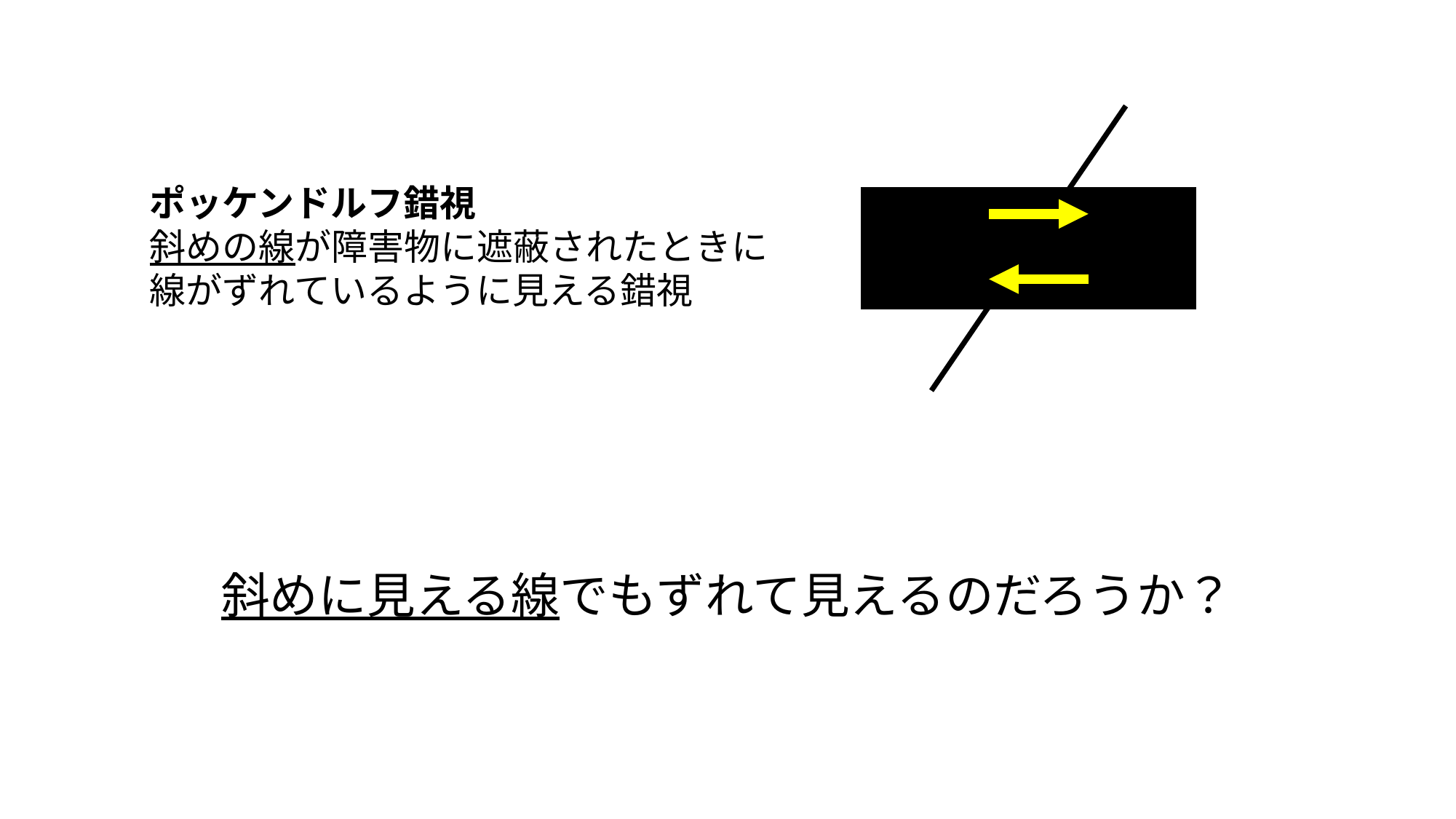

ポッケンドルフ錯視
斜めの線が障害物に遮蔽されたときに線がずれているように見える錯視
斜めに見える線でもずれて見えるのだろうか？